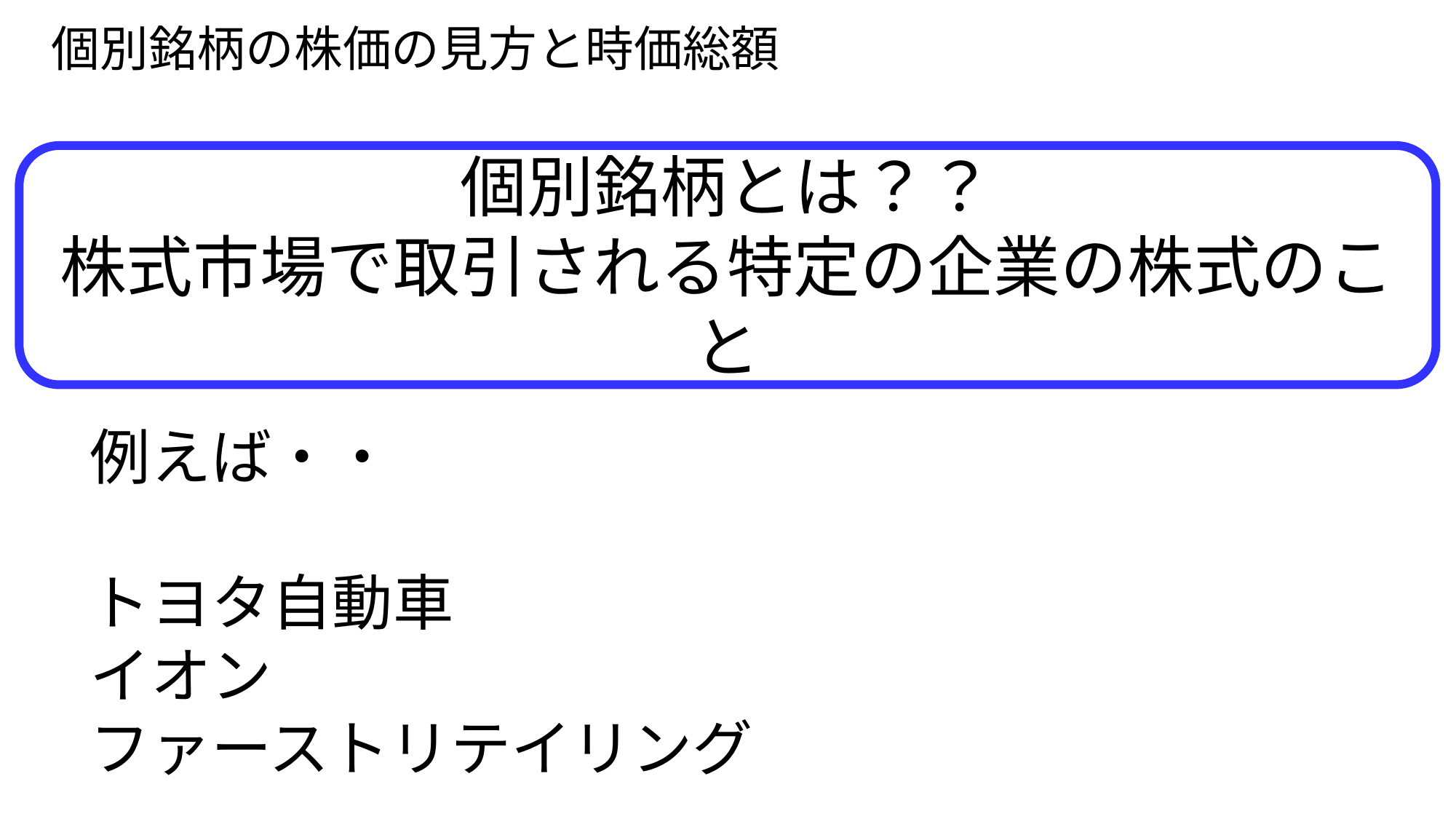

個別銘柄の株価の見方と時価総額
個別銘柄とは？？
株式市場で取引される特定の企業の株式のこと
例えば・・

トヨタ自動車
イオン
ファーストリテイリング